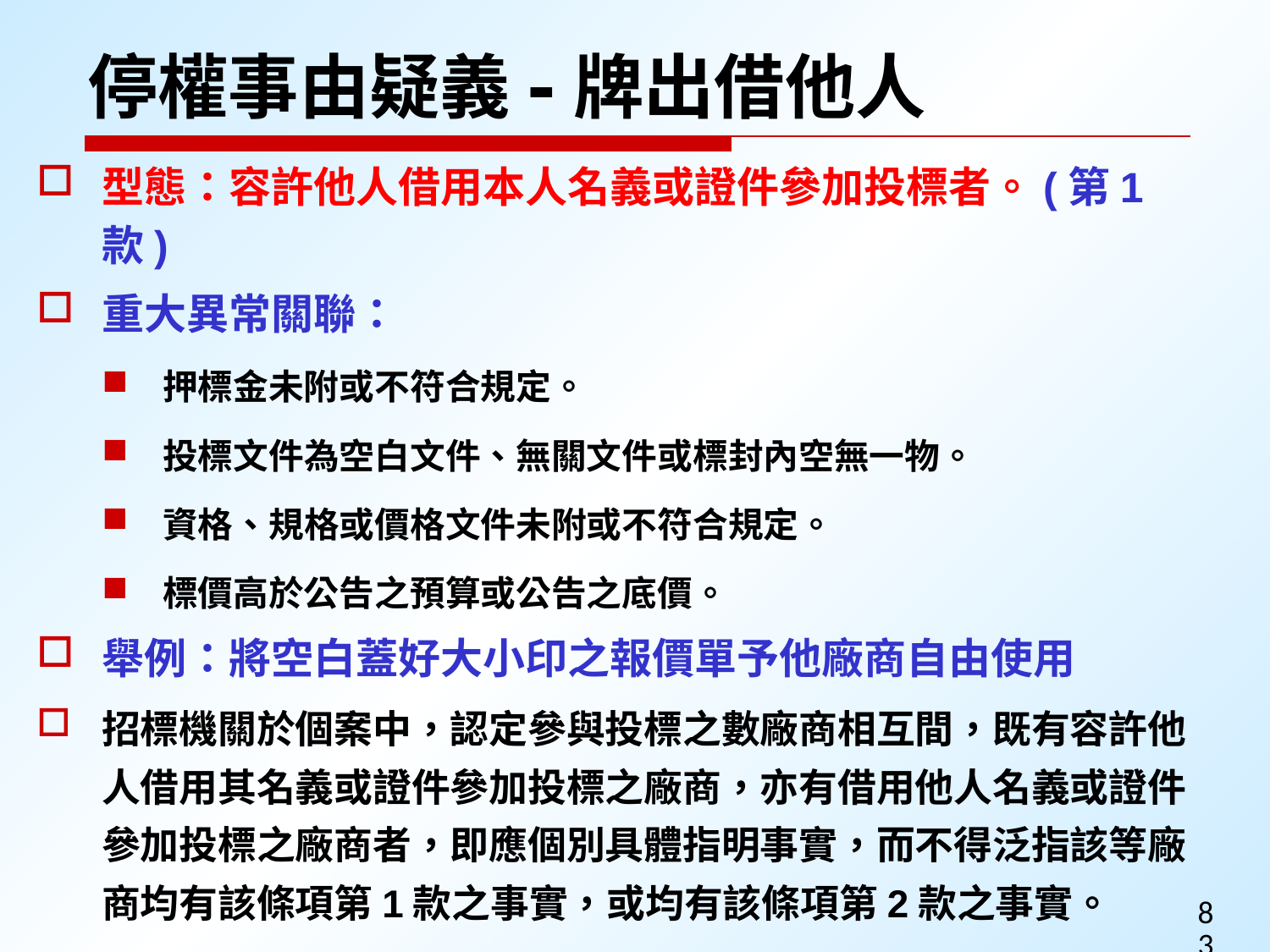

停權事由疑義-牌出借他人
型態：容許他人借用本人名義或證件參加投標者。(第1款)
重大異常關聯：
押標金未附或不符合規定。
投標文件為空白文件、無關文件或標封內空無一物。
資格、規格或價格文件未附或不符合規定。
標價高於公告之預算或公告之底價。
舉例：將空白蓋好大小印之報價單予他廠商自由使用
招標機關於個案中，認定參與投標之數廠商相互間，既有容許他人借用其名義或證件參加投標之廠商，亦有借用他人名義或證件參加投標之廠商者，即應個別具體指明事實，而不得泛指該等廠商均有該條項第1款之事實，或均有該條項第2款之事實。